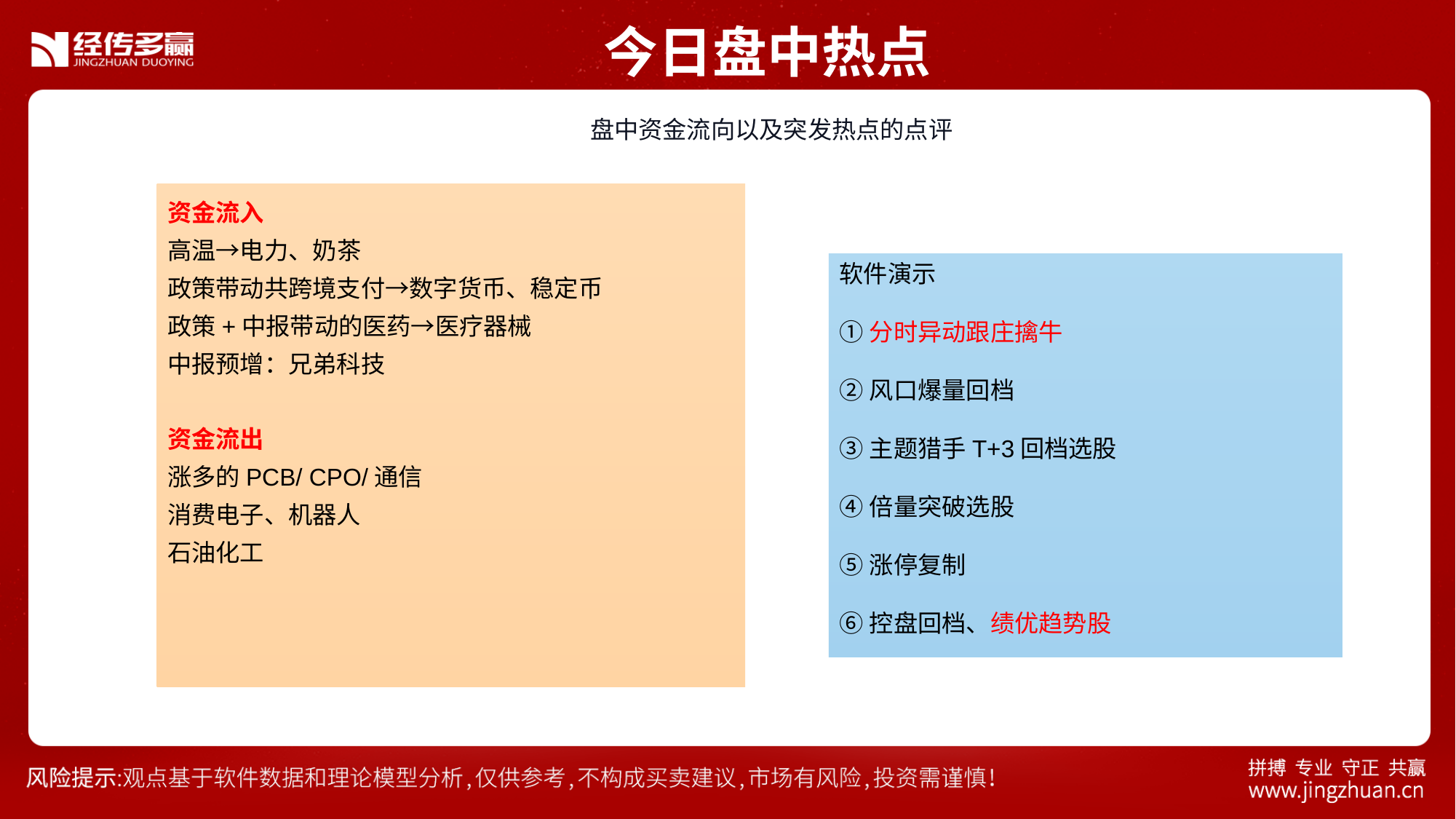

今日盘中热点
          盘中资金流向以及突发热点的点评

资金流入
高温→电力、奶茶
政策带动共跨境支付→数字货币、稳定币
政策+中报带动的医药→医疗器械
中报预增：兄弟科技

资金流出
涨多的PCB/ CPO/通信
消费电子、机器人
石油化工

软件演示

①分时异动跟庄擒牛

②风口爆量回档

③主题猎手T+3回档选股

④倍量突破选股

⑤涨停复制

⑥控盘回档、绩优趋势股